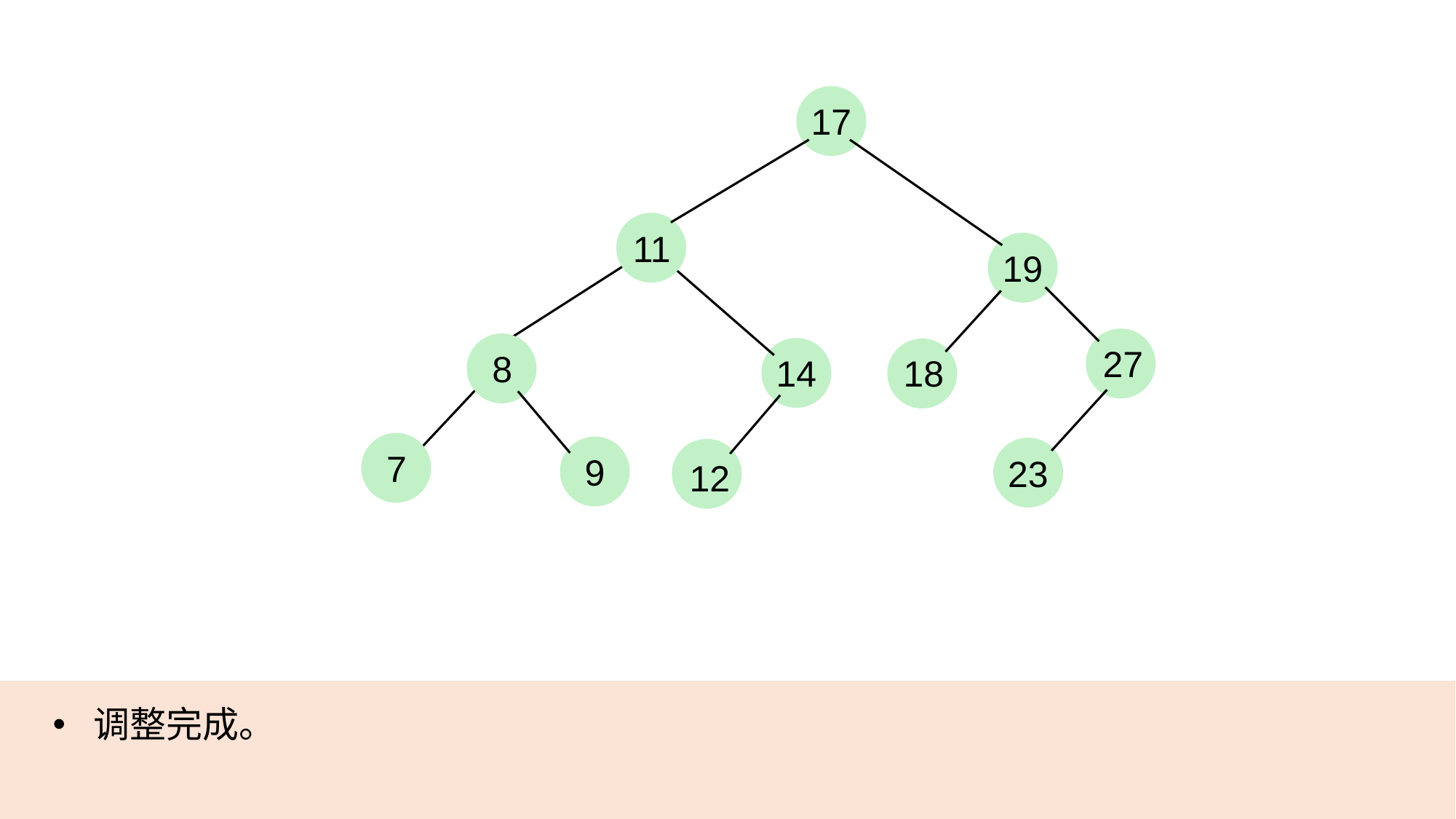

17

11

19

27

8
14
18

7
9
23
12

调整完成。